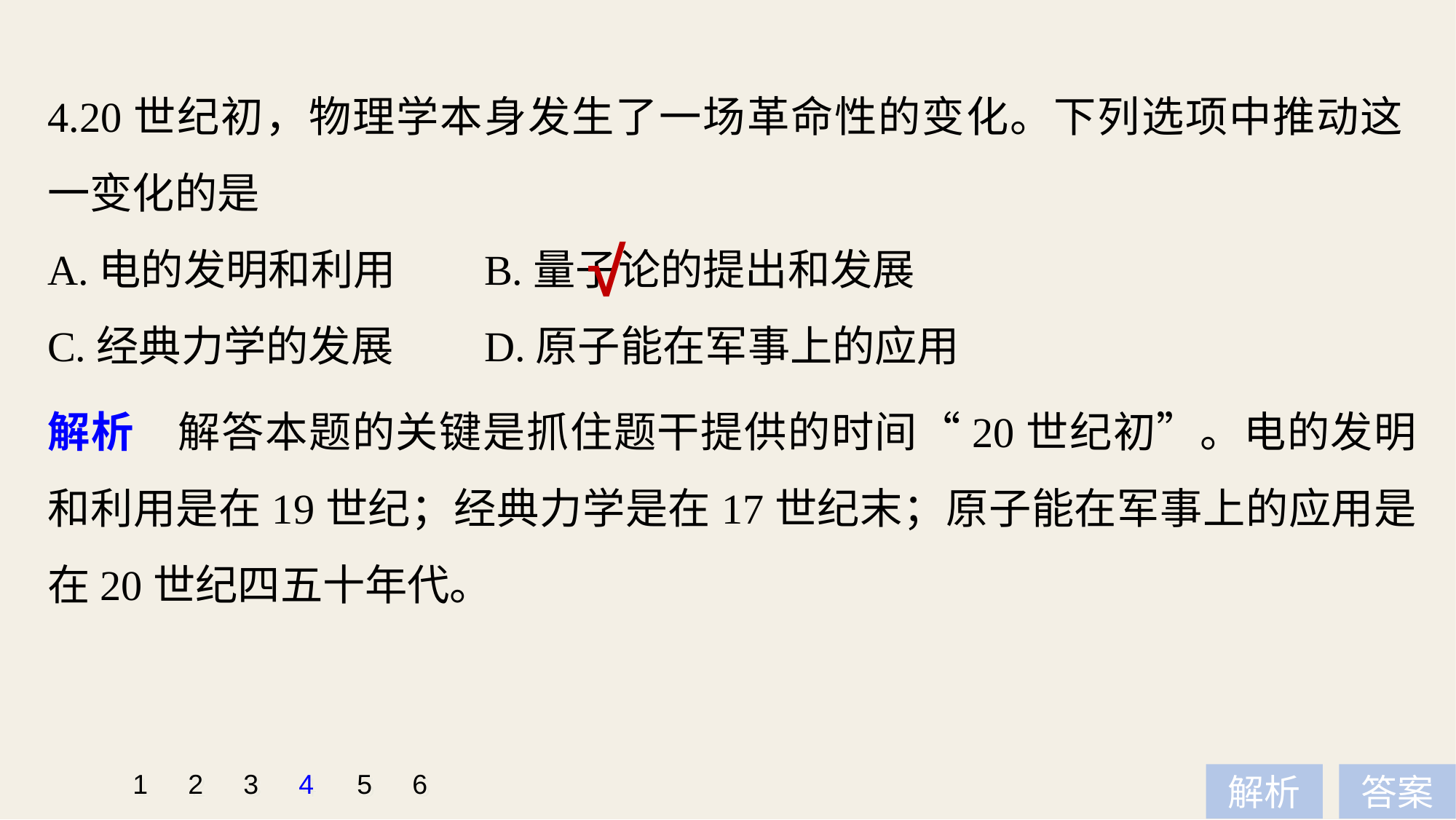

4.20世纪初，物理学本身发生了一场革命性的变化。下列选项中推动这一变化的是
A.电的发明和利用 	B.量子论的提出和发展
C.经典力学的发展  	D.原子能在军事上的应用
√
解析　解答本题的关键是抓住题干提供的时间“20世纪初”。电的发明和利用是在19世纪；经典力学是在17世纪末；原子能在军事上的应用是在20世纪四五十年代。
1
2
3
4
5
6
解析
答案